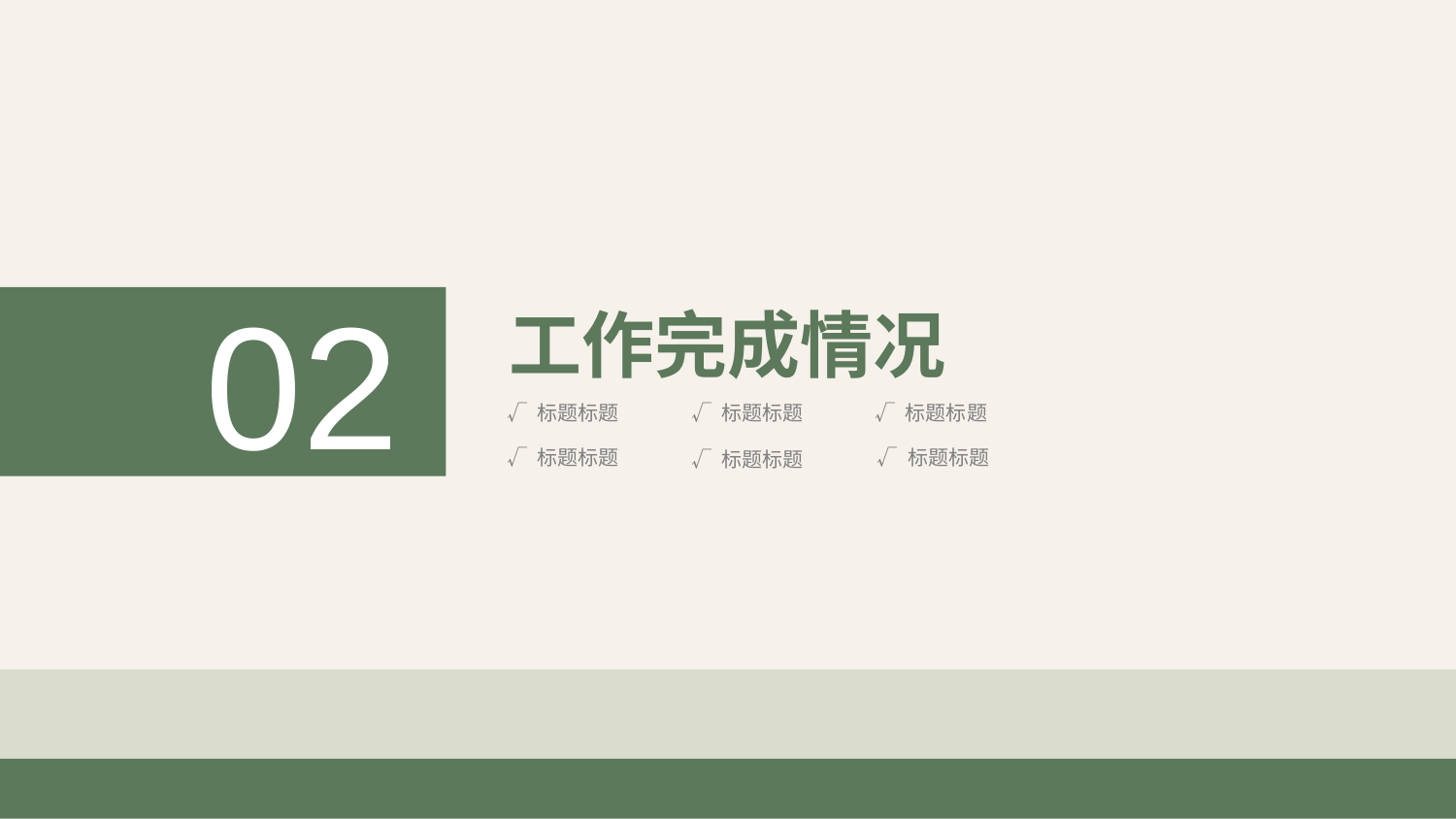

02

工作完成情况
√ 标题标题
√ 标题标题
√ 标题标题
√ 标题标题
√ 标题标题
√ 标题标题